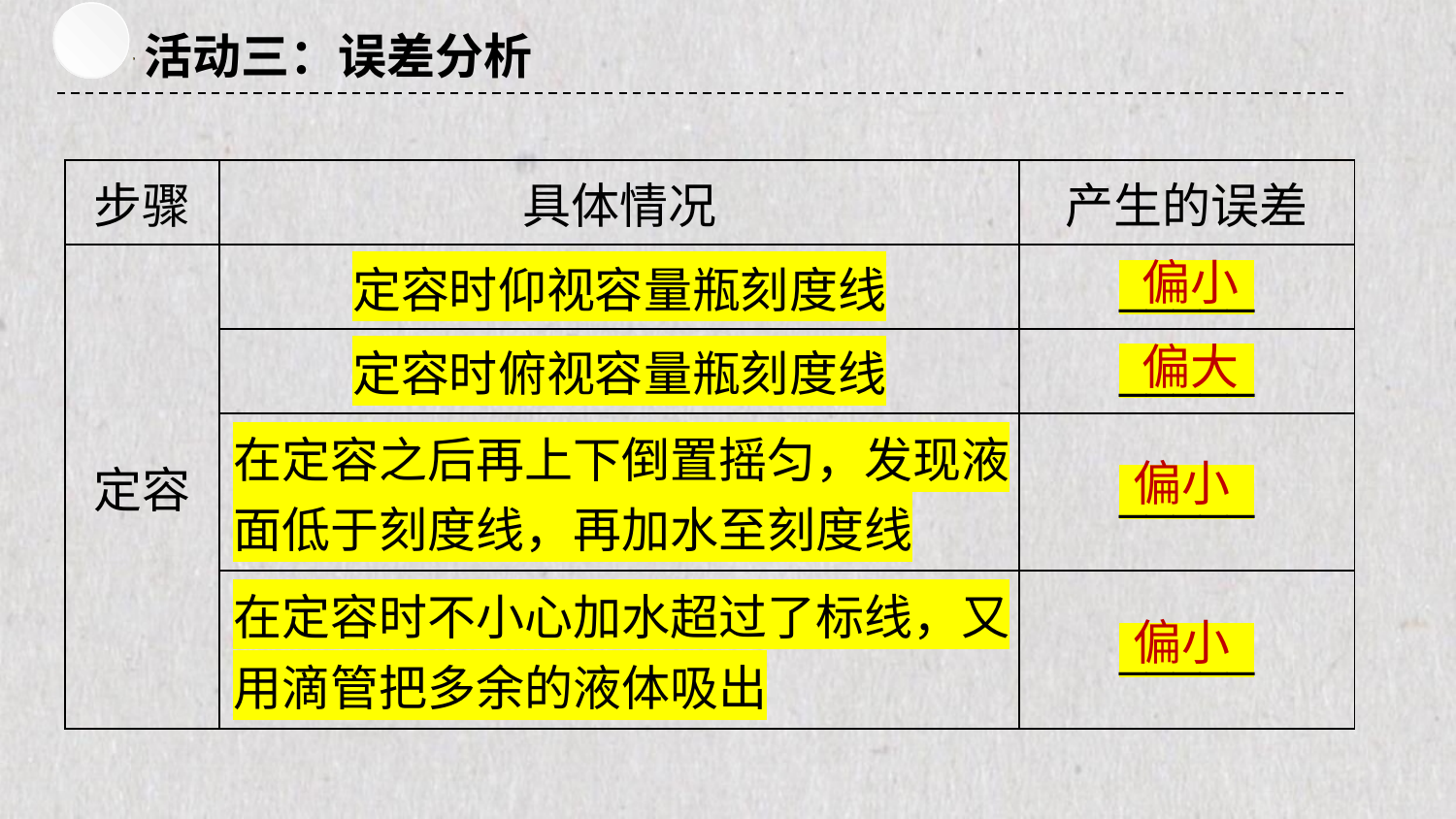

活动三：误差分析
| 步骤 | 具体情况 | 产生的误差 |
| --- | --- | --- |
| 定容 | 定容时仰视容量瓶刻度线 | \_\_\_\_\_ |
|  | 定容时俯视容量瓶刻度线 | \_\_\_\_\_ |
|  | 在定容之后再上下倒置摇匀，发现液面低于刻度线，再加水至刻度线 | \_\_\_\_\_ |
|  | 在定容时不小心加水超过了标线，又用滴管把多余的液体吸出 | \_\_\_\_\_ |
偏小
偏大
偏小
偏小